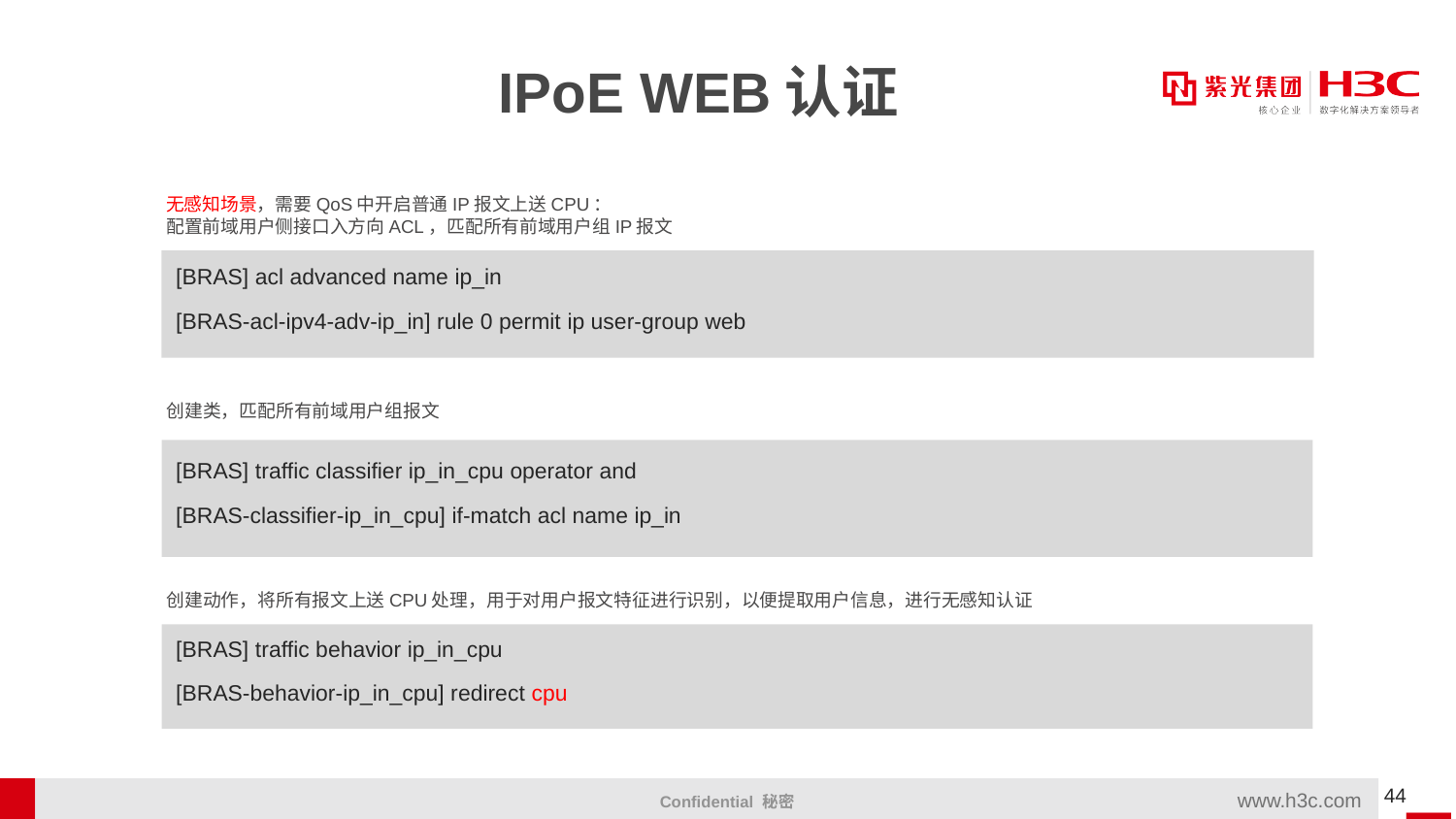

# IPoE WEB认证

无感知场景，需要QoS中开启普通IP报文上送CPU：
配置前域用户侧接口入方向ACL，匹配所有前域用户组IP报文
[BRAS] acl advanced name ip_in
[BRAS-acl-ipv4-adv-ip_in] rule 0 permit ip user-group web
创建类，匹配所有前域用户组报文
[BRAS] traffic classifier ip_in_cpu operator and
[BRAS-classifier-ip_in_cpu] if-match acl name ip_in
创建动作，将所有报文上送CPU处理，用于对用户报文特征进行识别，以便提取用户信息，进行无感知认证
[BRAS] traffic behavior ip_in_cpu
[BRAS-behavior-ip_in_cpu] redirect cpu